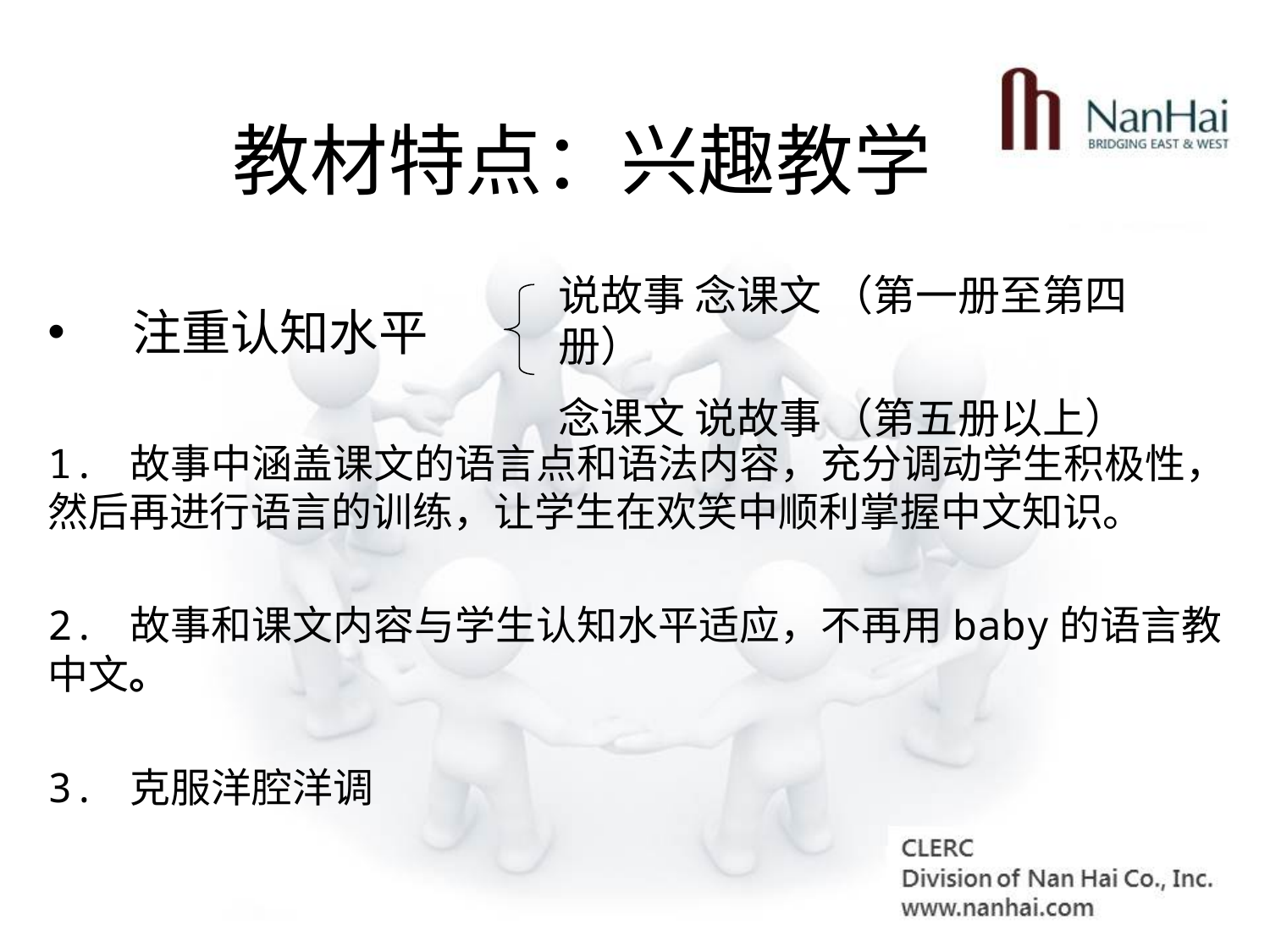

教材特点：兴趣教学

注重认知水平

1. 故事中涵盖课文的语言点和语法内容，充分调动学生积极性，然后再进行语言的训练，让学生在欢笑中顺利掌握中文知识。

2. 故事和课文内容与学生认知水平适应，不再用baby的语言教中文。

3. 克服洋腔洋调
说故事 念课文 （第一册至第四册）
念课文 说故事 （第五册以上）